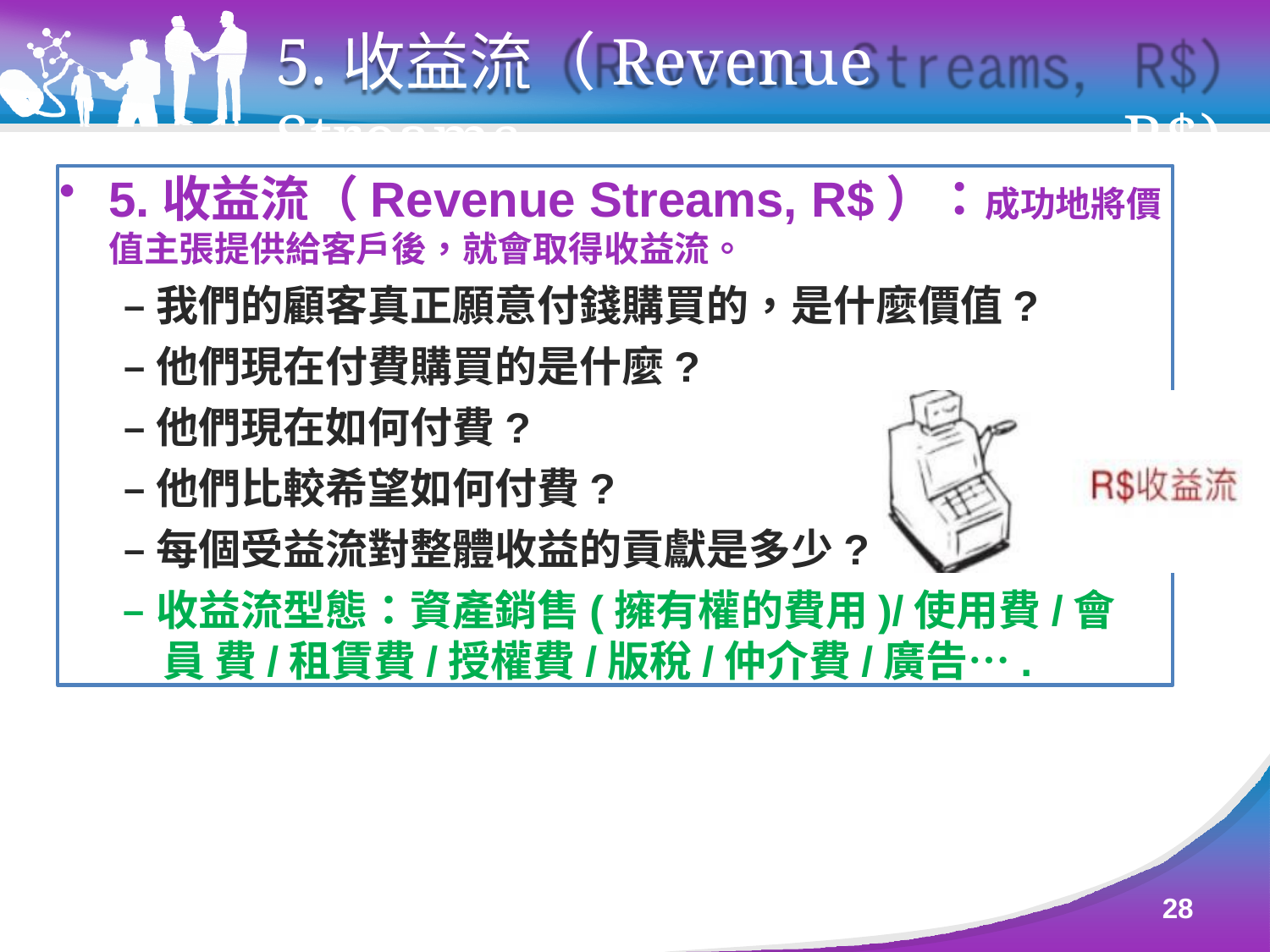

# 5.收益流（Revenue	Streams,	R$)

5.收益流（Revenue Streams, R$）：成功地將價值主張提供給客戶後，就會取得收益流。
–我們的顧客真正願意付錢購買的，是什麼價值?
–他們現在付費購買的是什麼?
–他們現在如何付費?
–他們比較希望如何付費?
–每個受益流對整體收益的貢獻是多少?
–收益流型態：資產銷售(擁有權的費用)/使用費/會員 費/租賃費/授權費/版稅/仲介費/廣告….

28